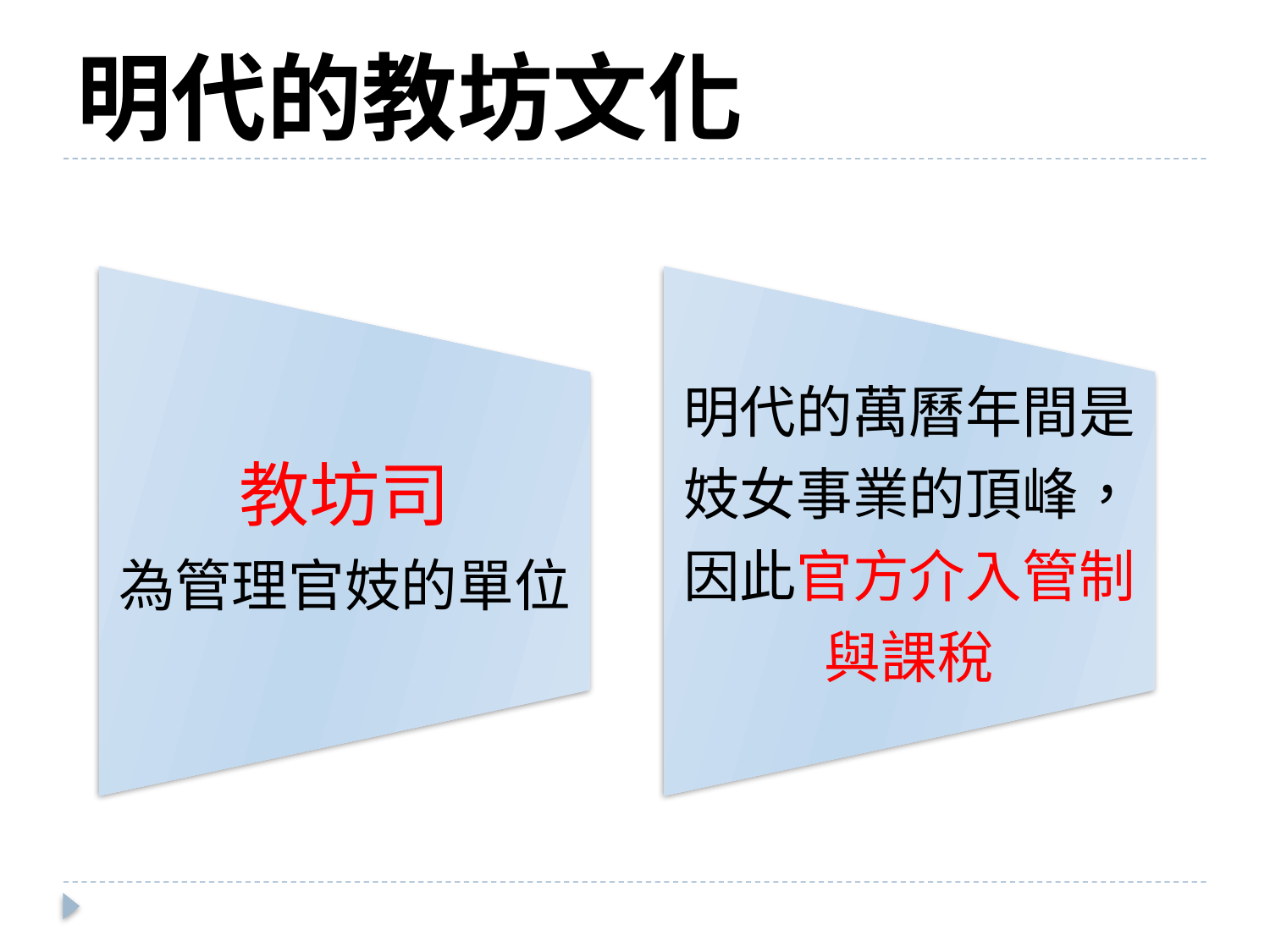

# 明代的教坊文化
教坊司
為管理官妓的單位
明代的萬曆年間是妓女事業的頂峰，因此官方介入管制與課稅